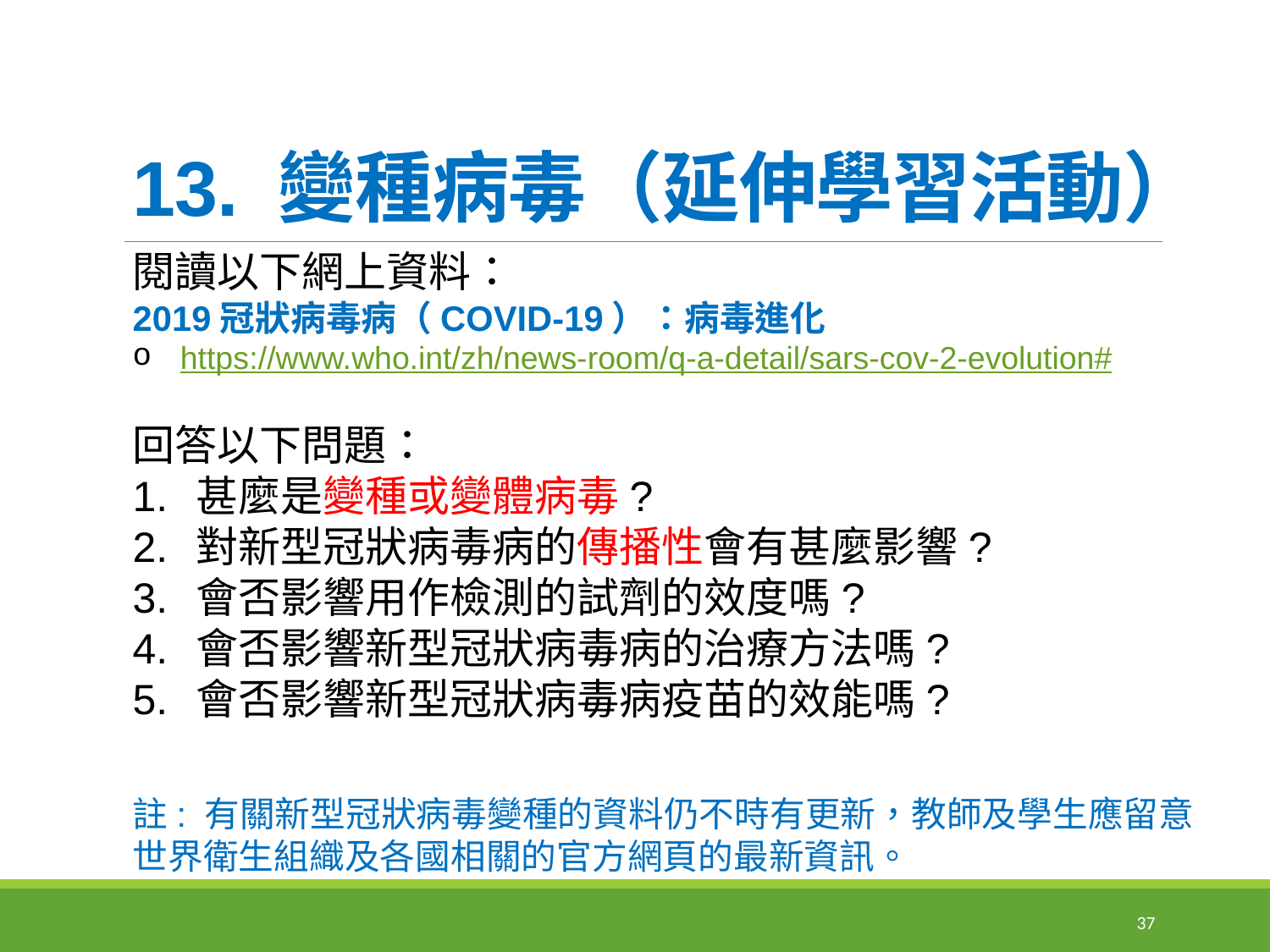

# 13. 變種病毒（延伸學習活動）
閱讀以下網上資料：
2019冠狀病毒病（COVID-19）：病毒進化
https://www.who.int/zh/news-room/q-a-detail/sars-cov-2-evolution#

回答以下問題：
甚麼是變種或變體病毒?
對新型冠狀病毒病的傳播性會有甚麼影響?
會否影響用作檢測的試劑的效度嗎?
會否影響新型冠狀病毒病的治療方法嗎?
會否影響新型冠狀病毒病疫苗的效能嗎?

註: 有關新型冠狀病毒變種的資料仍不時有更新，教師及學生應留意世界衛生組織及各國相關的官方網頁的最新資訊。
37